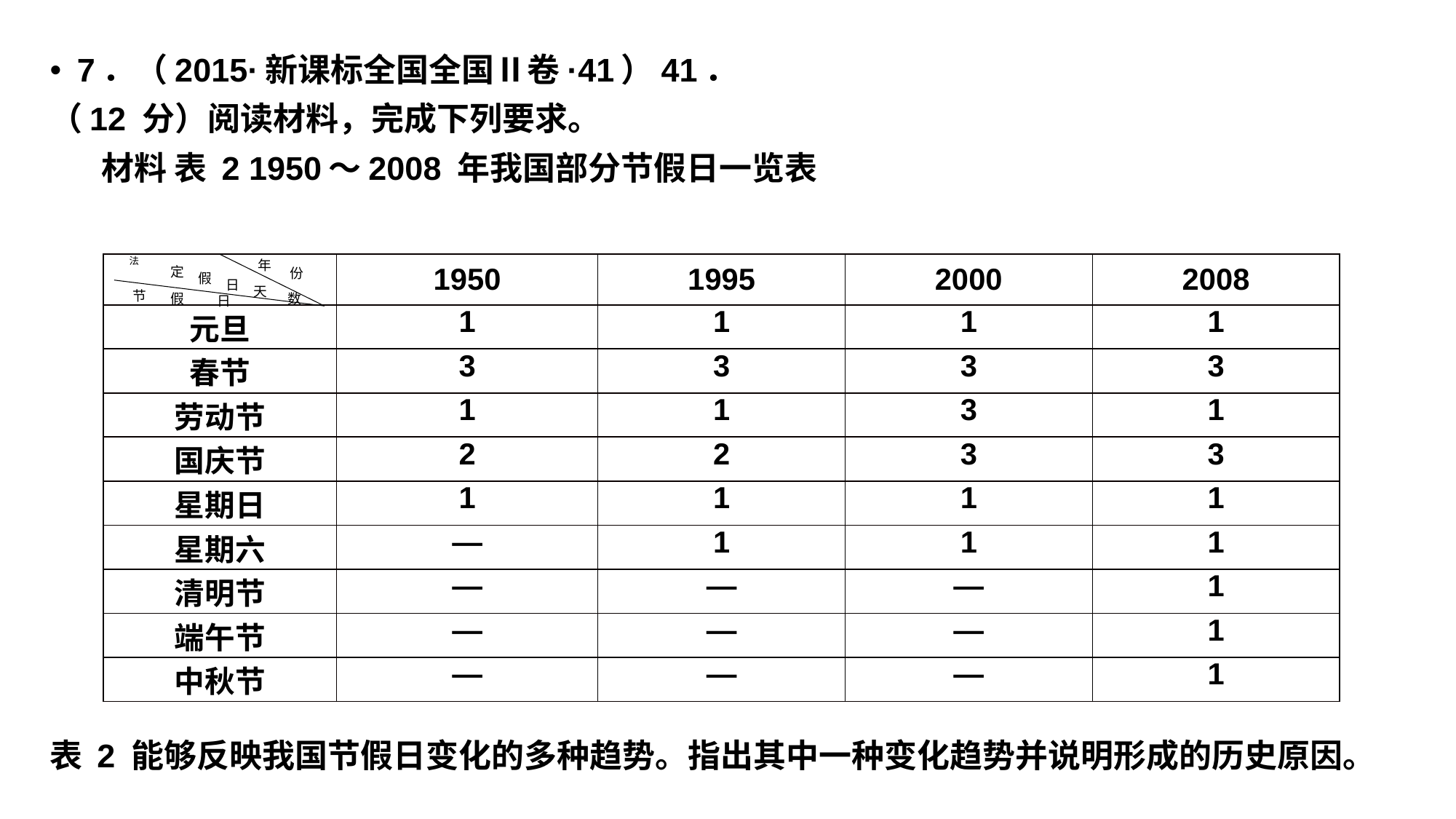

7．（2015·新课标全国全国Ⅱ卷·41）41．
（12 分）阅读材料，完成下列要求。
      材料 表 2 1950～2008 年我国部分节假日一览表

表 2 能够反映我国节假日变化的多种趋势。指出其中一种变化趋势并说明形成的历史原因。
|  | 1950 | 1995 | 2000 | 2008 |
| --- | --- | --- | --- | --- |
| 元旦 | 1 | 1 | 1 | 1 |
| 春节 | 3 | 3 | 3 | 3 |
| 劳动节 | 1 | 1 | 3 | 1 |
| 国庆节 | 2 | 2 | 3 | 3 |
| 星期日 | 1 | 1 | 1 | 1 |
| 星期六 | — | 1 | 1 | 1 |
| 清明节 | — | — | — | 1 |
| 端午节 | — | — | — | 1 |
| 中秋节 | — | — | — | 1 |
法
年
定
份
假
日
天
节
假
数
日